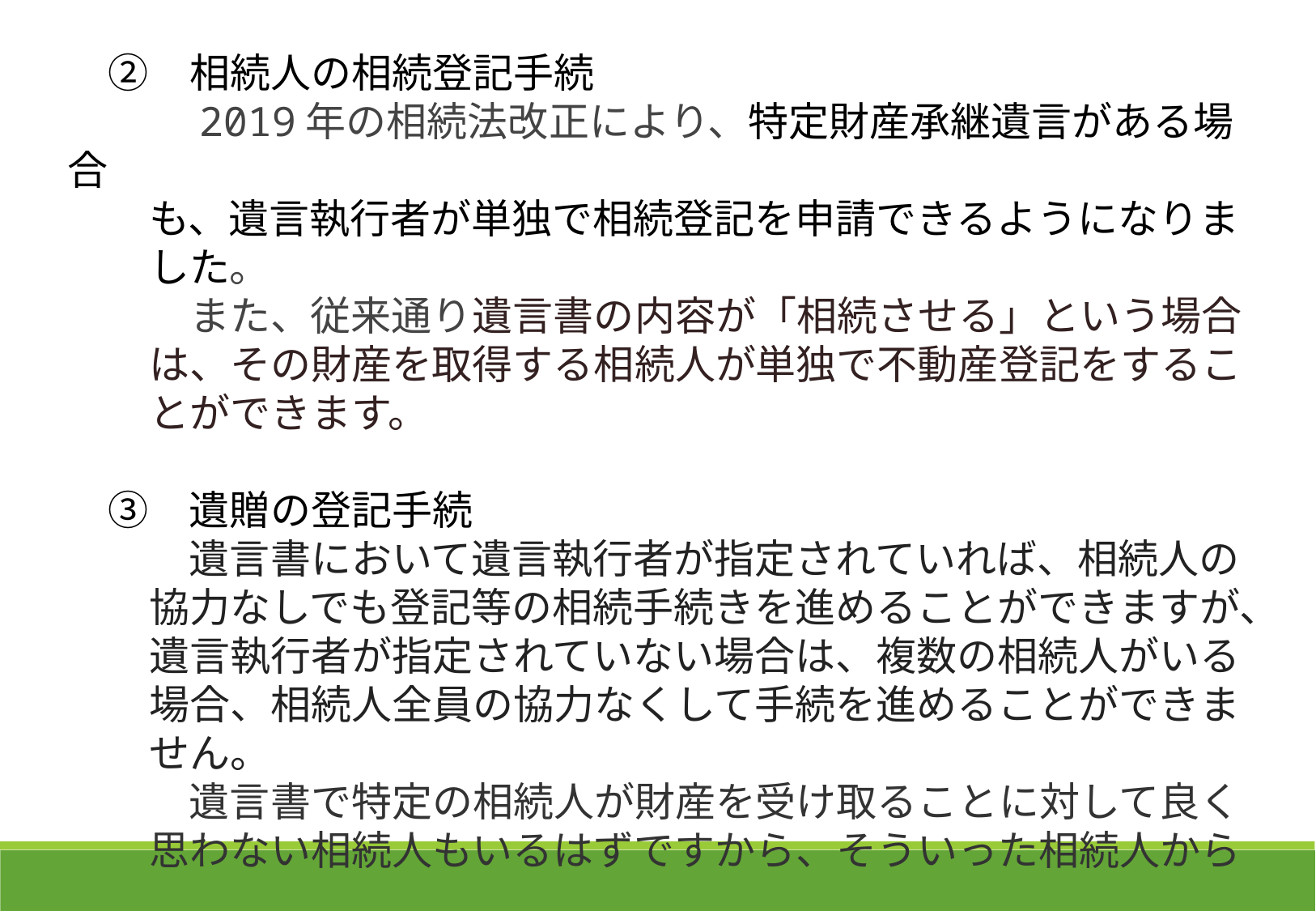

②　相続人の相続登記手続
　　　2019年の相続法改正により、特定財産承継遺言がある場合
　　も、遺言執行者が単独で相続登記を申請できるようになりま
　　した。
　　　また、従来通り遺言書の内容が「相続させる」という場合
　　は、その財産を取得する相続人が単独で不動産登記をするこ
　　とができます。

　➂　遺贈の登記手続
　　　遺言書において遺言執行者が指定されていれば、相続人の
　　協力なしでも登記等の相続手続きを進めることができますが、
　　遺言執行者が指定されていない場合は、複数の相続人がいる
　　場合、相続人全員の協力なくして手続を進めることができま
　　せん。
　　　遺言書で特定の相続人が財産を受け取ることに対して良く
　　思わない相続人もいるはずですから、そういった相続人から